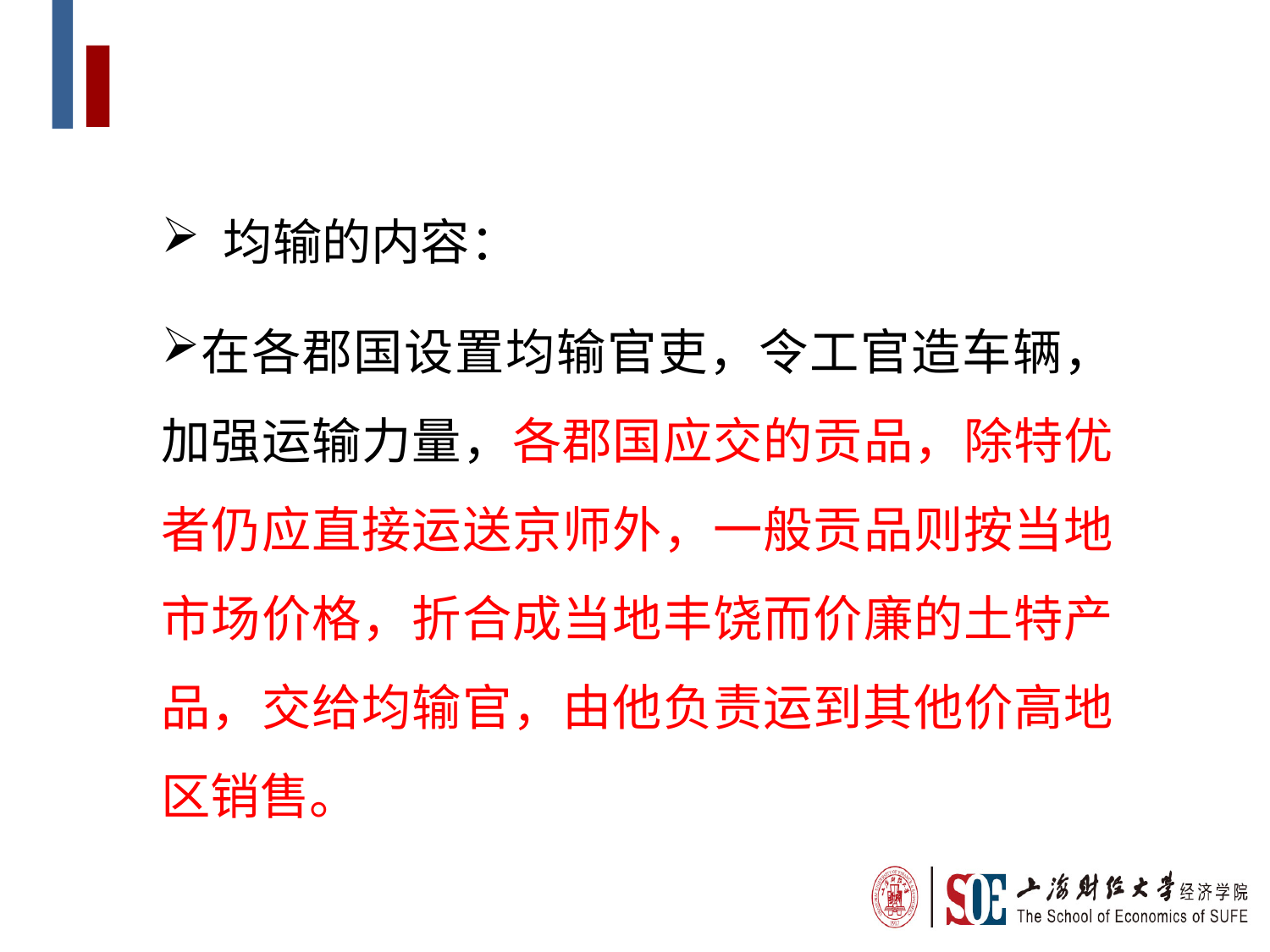

均输的内容：
在各郡国设置均输官吏，令工官造车辆，加强运输力量，各郡国应交的贡品，除特优者仍应直接运送京师外，一般贡品则按当地市场价格，折合成当地丰饶而价廉的土特产品，交给均输官，由他负责运到其他价高地区销售。